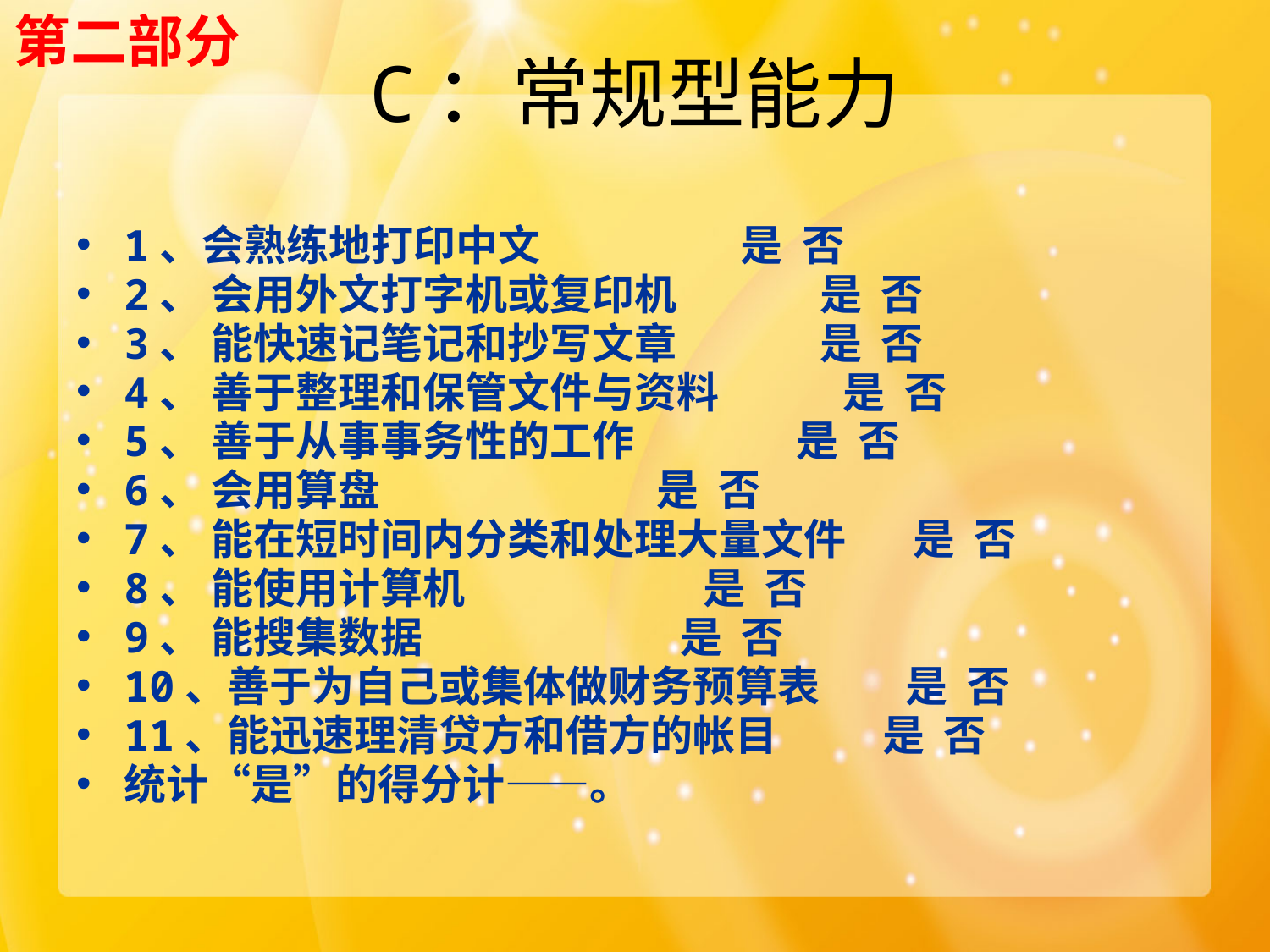

第二部分
# C：常规型能力
1、会熟练地打印中文                     是  否
2、 会用外文打字机或复印机               是  否
3、 能快速记笔记和抄写文章               是  否
4、 善于整理和保管文件与资料             是  否
5、 善于从事事务性的工作                 是  否
6、 会用算盘                             是  否
7、 能在短时间内分类和处理大量文件       是  否
8、 能使用计算机                         是  否
9、 能搜集数据                           是  否
10、善于为自己或集体做财务预算表         是  否
11、能迅速理清贷方和借方的帐目           是  否
统计“是”的得分计——。